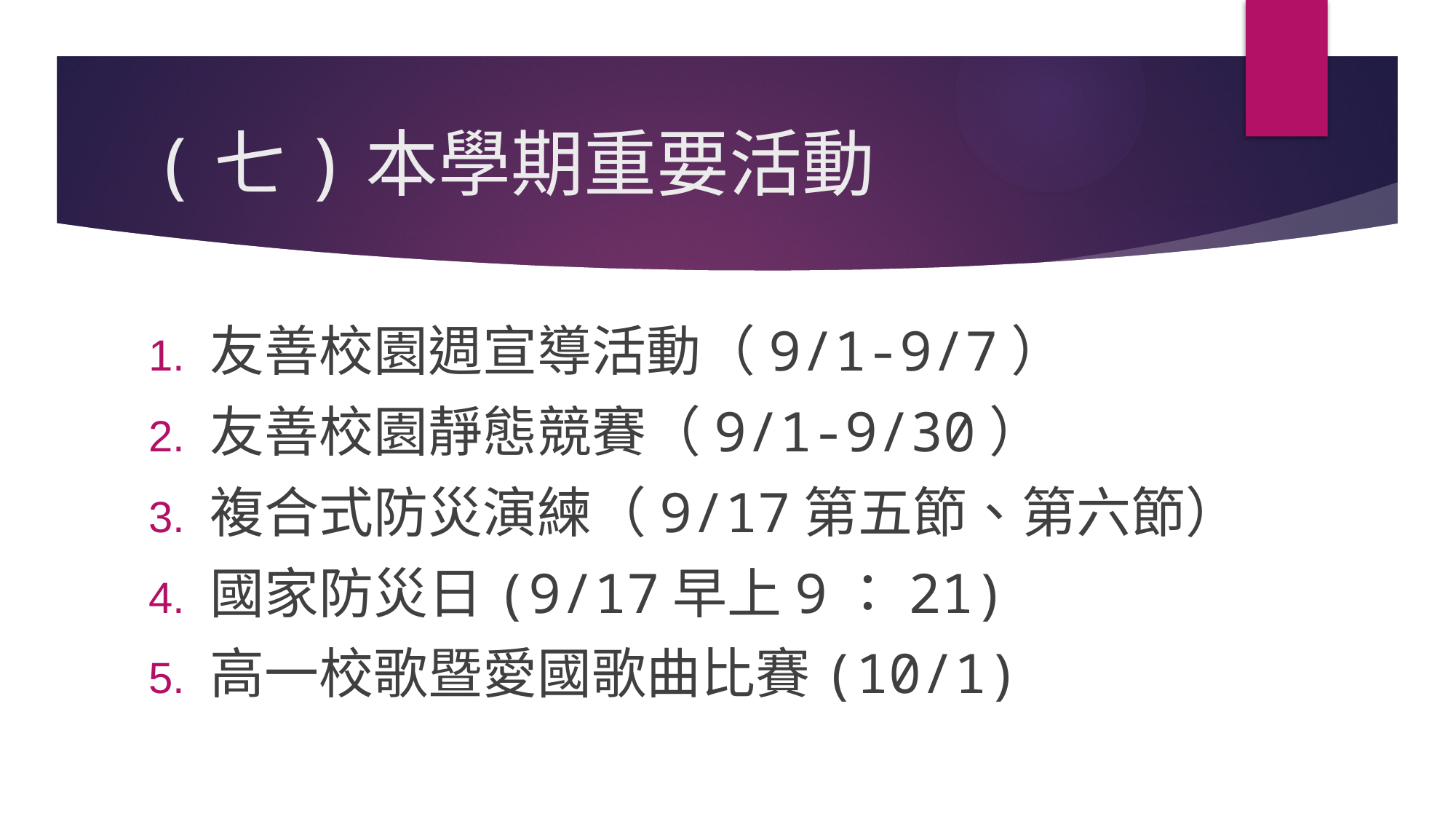

# (七)本學期重要活動
友善校園週宣導活動（9/1-9/7）
友善校園靜態競賽（9/1-9/30）
複合式防災演練（9/17第五節、第六節）
國家防災日(9/17早上9：21)
高一校歌暨愛國歌曲比賽(10/1)